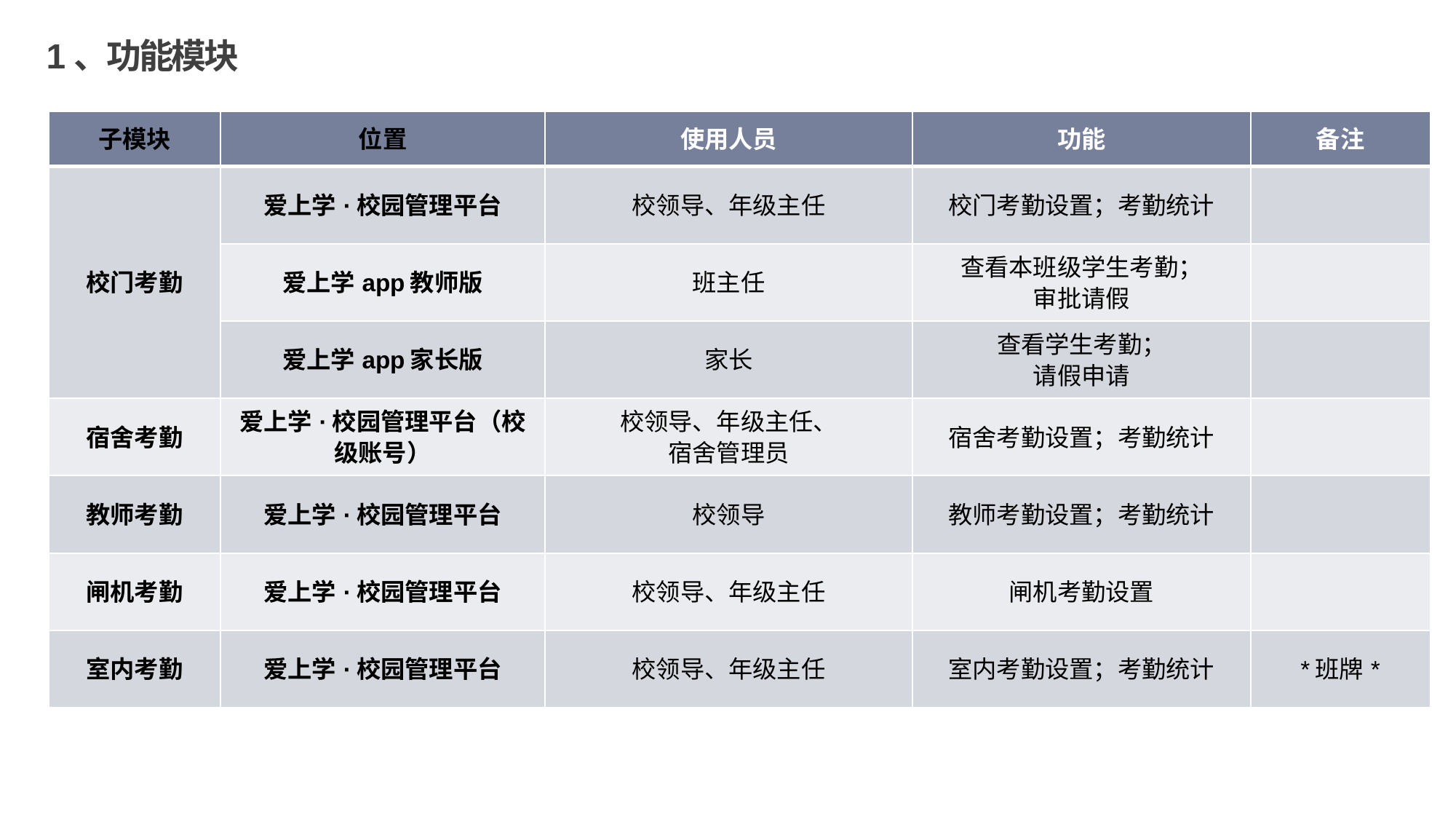

1、功能模块
| 子模块 | 位置 | 使用人员 | 功能 | 备注 |
| --- | --- | --- | --- | --- |
| 校门考勤 | 爱上学·校园管理平台 | 校领导、年级主任 | 校门考勤设置；考勤统计 |  |
|  | 爱上学app教师版 | 班主任 | 查看本班级学生考勤； 审批请假 |  |
|  | 爱上学app家长版 | 家长 | 查看学生考勤； 请假申请 |  |
| 宿舍考勤 | 爱上学·校园管理平台（校级账号） | 校领导、年级主任、 宿舍管理员 | 宿舍考勤设置；考勤统计 |  |
| 教师考勤 | 爱上学·校园管理平台 | 校领导 | 教师考勤设置；考勤统计 |  |
| 闸机考勤 | 爱上学·校园管理平台 | 校领导、年级主任 | 闸机考勤设置 |  |
| 室内考勤 | 爱上学·校园管理平台 | 校领导、年级主任 | 室内考勤设置；考勤统计 | \*班牌\* |